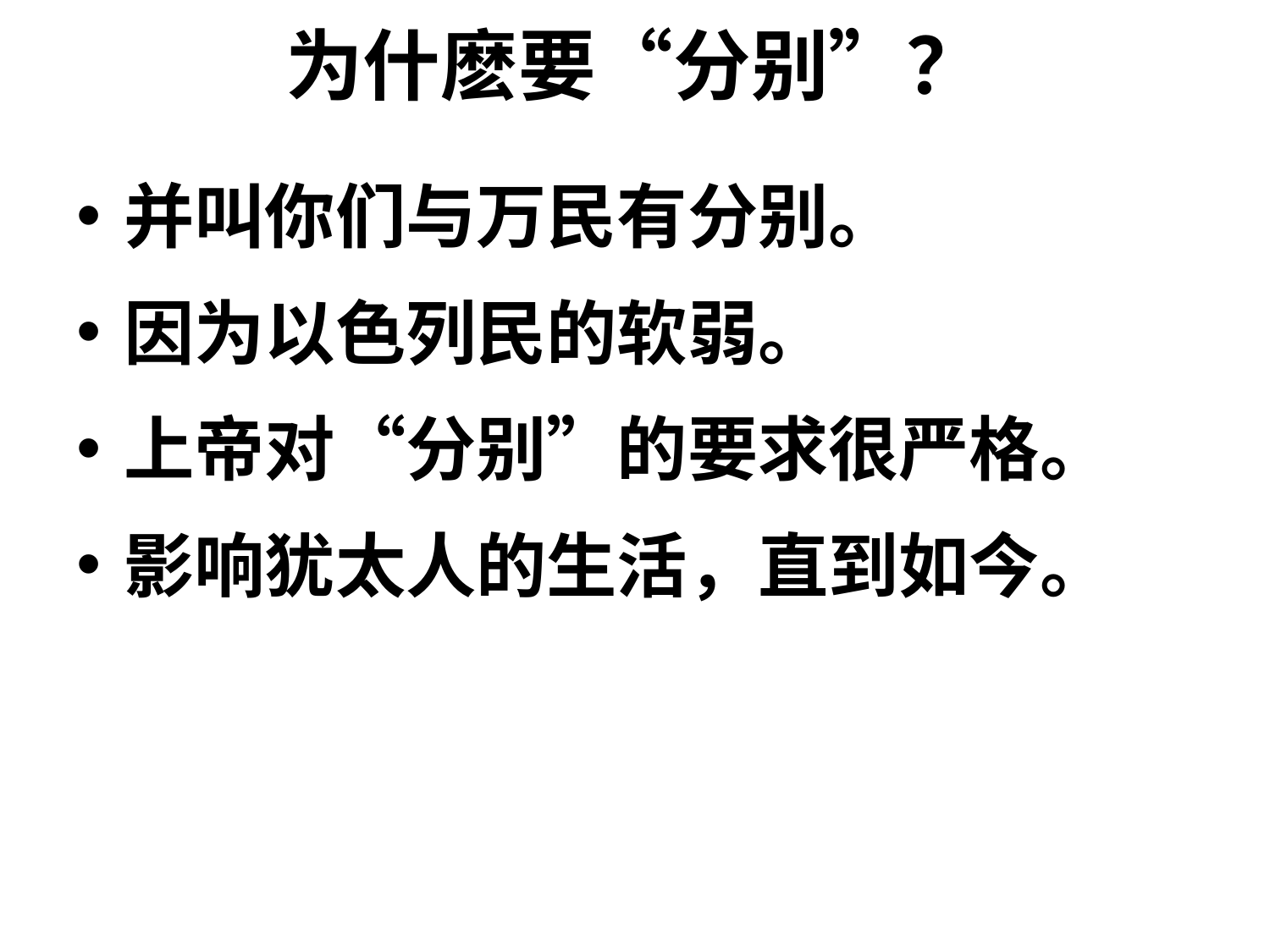

# 为什麽要“分别”？
并叫你们与万民有分别。
因为以色列民的软弱。
上帝对“分别”的要求很严格。
影响犹太人的生活，直到如今。